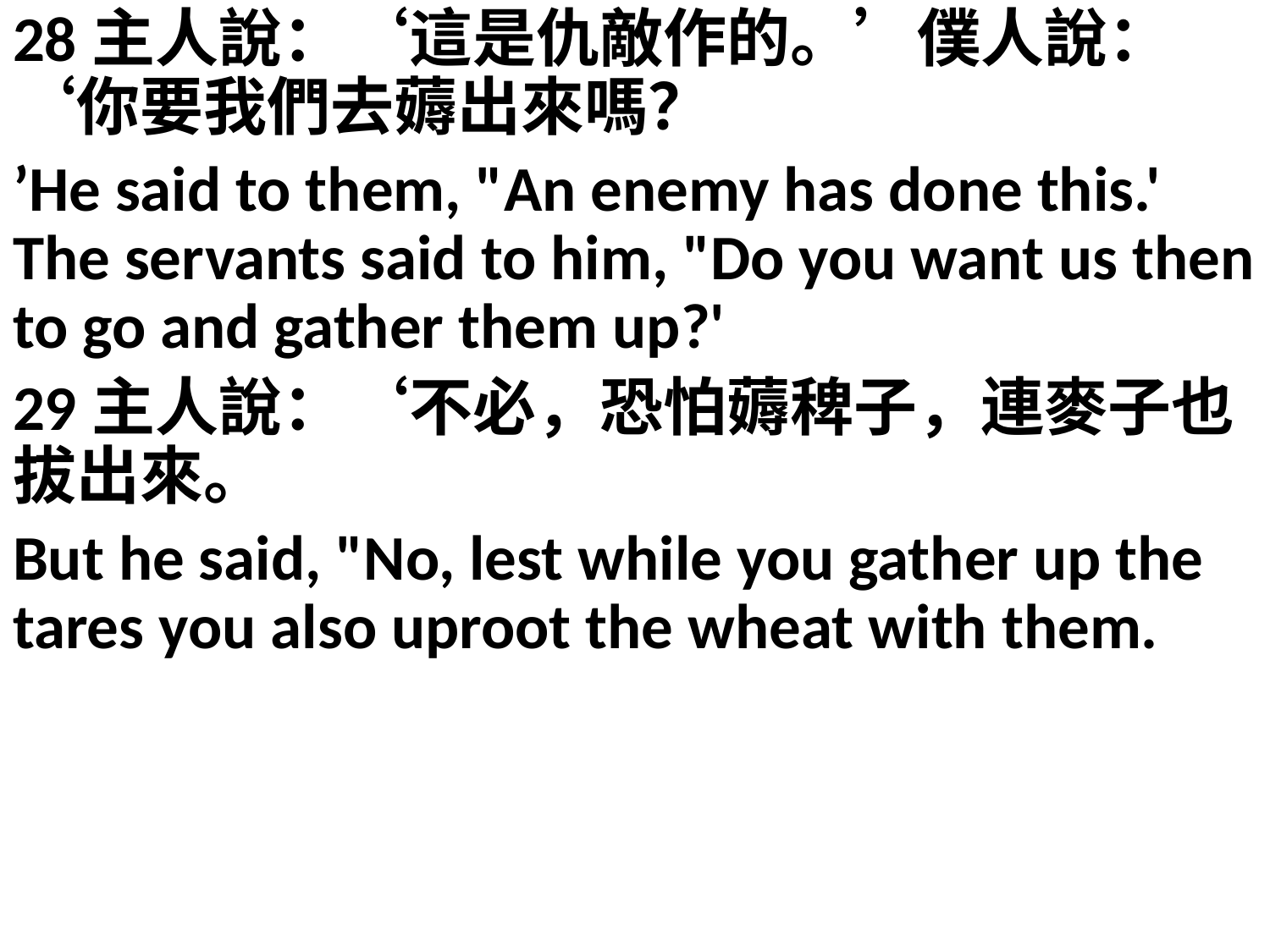

28主人說：‘這是仇敵作的。’僕人說：‘你要我們去薅出來嗎？
’He said to them, "An enemy has done this.' The servants said to him, "Do you want us then to go and gather them up?'
29主人說：‘不必，恐怕薅稗子，連麥子也拔出來。
But he said, "No, lest while you gather up the tares you also uproot the wheat with them.